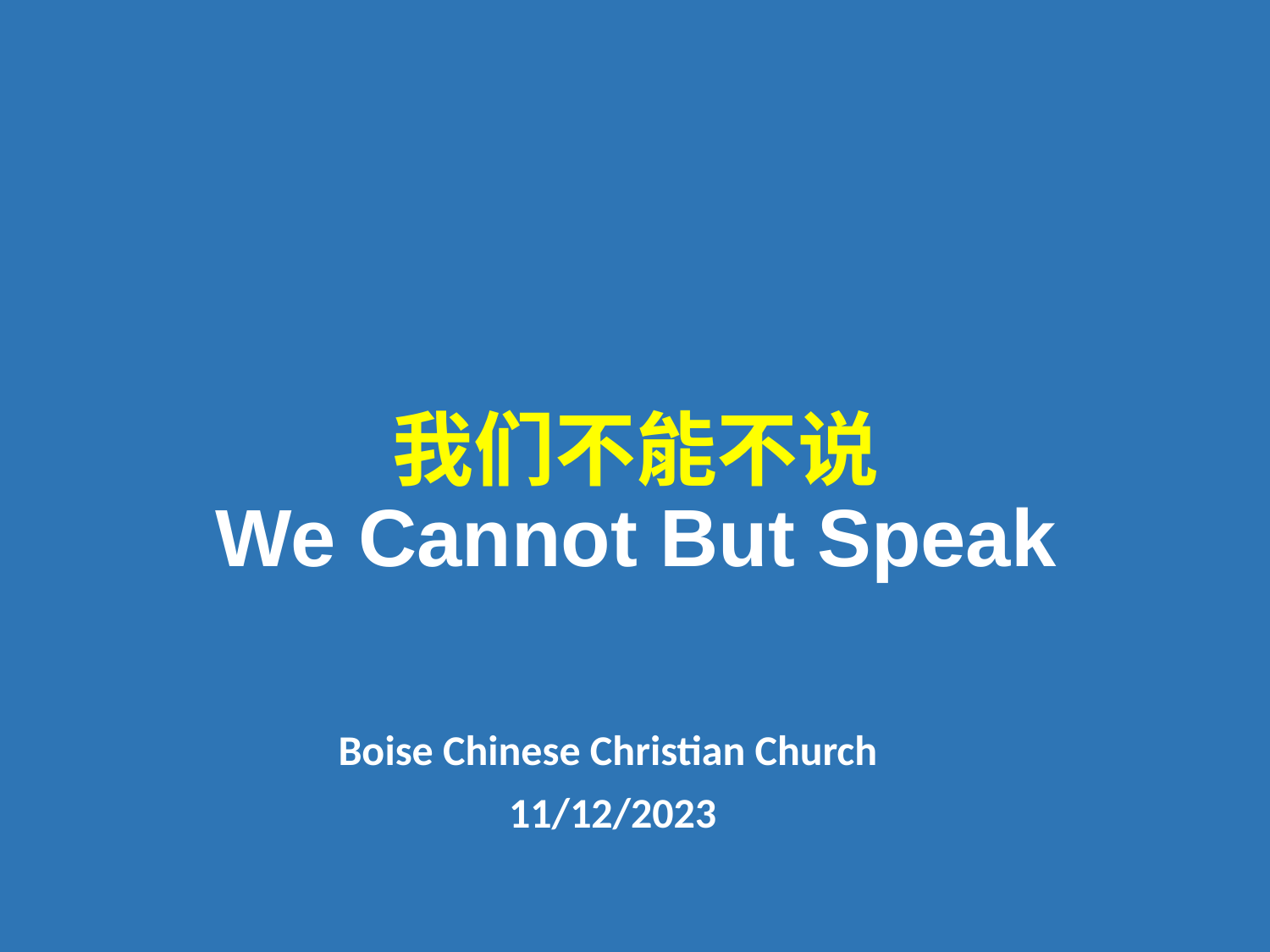

# 我们不能不说 We Cannot But Speak
Boise Chinese Christian Church
11/12/2023